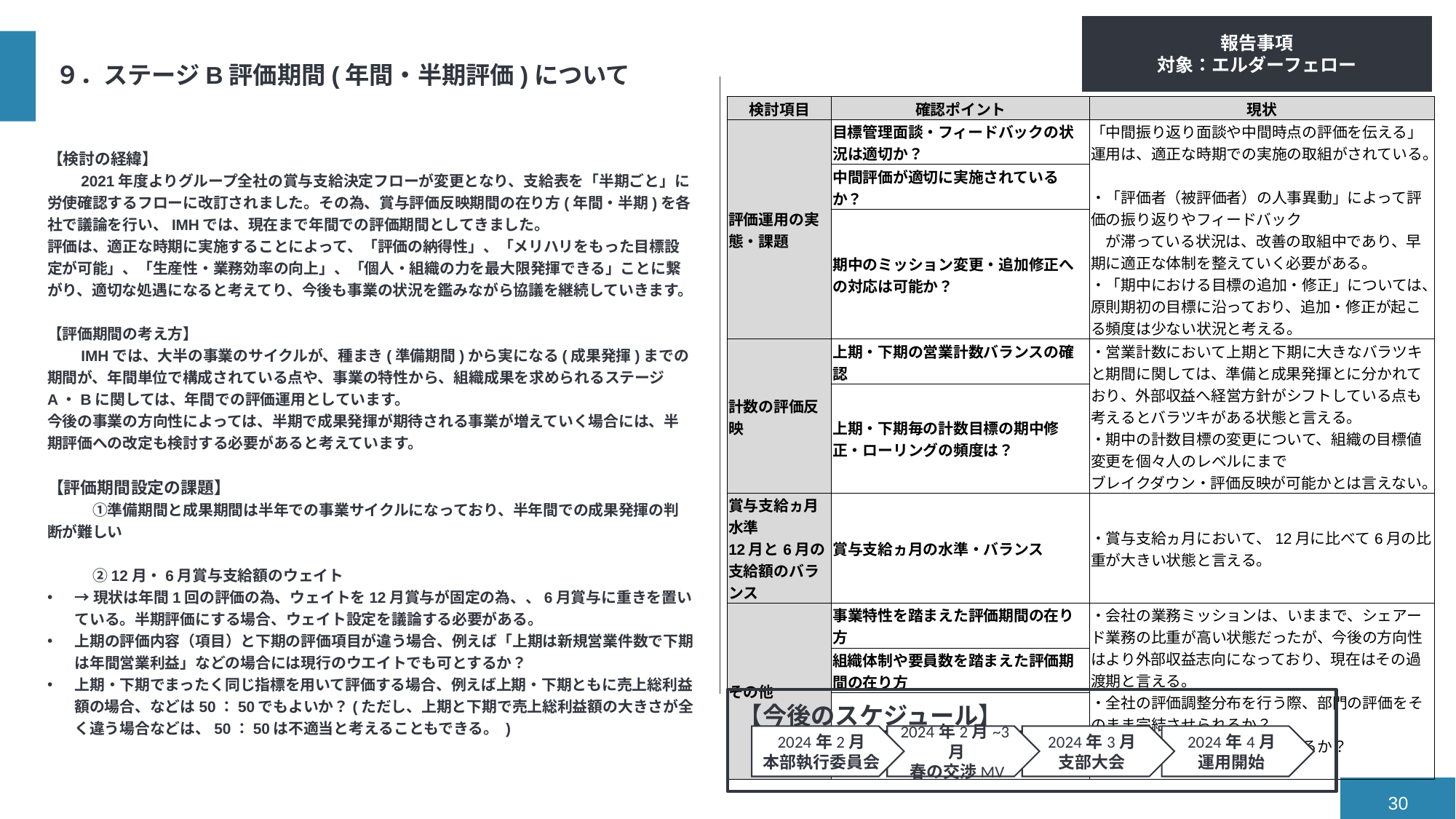

報告事項
対象：エルダーフェロー
# ９．ステージB評価期間(年間・半期評価)について
| 検討項目 | 確認ポイント | 現状 |
| --- | --- | --- |
| 評価運用の実態・課題 | 目標管理面談・フィードバックの状況は適切か？ | 「中間振り返り面談や中間時点の評価を伝える」運用は、適正な時期での実施の取組がされている。 ・「評価者（被評価者）の人事異動」によって評価の振り返りやフィードバック 　が滞っている状況は、改善の取組中であり、早期に適正な体制を整えていく必要がある。 ・「期中における目標の追加・修正」については、原則期初の目標に沿っており、追加・修正が起こる頻度は少ない状況と考える。 |
|  | 中間評価が適切に実施されているか？ |  |
|  | 期中のミッション変更・追加修正への対応は可能か？ |  |
| 計数の評価反映 | 上期・下期の営業計数バランスの確認 | ・営業計数において上期と下期に大きなバラツキと期間に関しては、準備と成果発揮とに分かれており、外部収益へ経営方針がシフトしている点も考えるとバラツキがある状態と言える。 ・期中の計数目標の変更について、組織の目標値変更を個々人のレベルにまで ブレイクダウン・評価反映が可能かとは言えない。 |
|  | 上期・下期毎の計数目標の期中修正・ローリングの頻度は？ |  |
| 賞与支給ヵ月水準 12月と6月の支給額のバランス | 賞与支給ヵ月の水準・バランス | ・賞与支給ヵ月において、12月に比べて6月の比重が大きい状態と言える。 |
| その他 | 事業特性を踏まえた評価期間の在り方 | ・会社の業務ミッションは、いままで、シェアード業務の比重が高い状態だったが、今後の方向性はより外部収益志向になっており、現在はその過渡期と言える。 ・全社の評価調整分布を行う際、部門の評価をそのまま完結させられるか？ 　それとも全社の調整が発生するか？ |
|  | 組織体制や要員数を踏まえた評価期間の在り方 |  |
|  | 自社の評価制度全体の整合性 |  |

【検討の経緯】
　　2021年度よりグループ全社の賞与支給決定フローが変更となり、支給表を「半期ごと」に労使確認するフローに改訂されました。その為、賞与評価反映期間の在り方(年間・半期)を各社で議論を行い、IMHでは、現在まで年間での評価期間としてきました。
評価は、適正な時期に実施することによって、「評価の納得性」、「メリハリをもった目標設定が可能」、「生産性・業務効率の向上」、「個人・組織の力を最大限発揮できる」ことに繋がり、適切な処遇になると考えてり、今後も事業の状況を鑑みながら協議を継続していきます。

【評価期間の考え方】
　　IMHでは、大半の事業のサイクルが、種まき(準備期間)から実になる(成果発揮)までの期間が、年間単位で構成されている点や、事業の特性から、組織成果を求められるステージA・Bに関しては、年間での評価運用としています。
今後の事業の方向性によっては、半期で成果発揮が期待される事業が増えていく場合には、半期評価への改定も検討する必要があると考えています。

【評価期間設定の課題】
　　　①準備期間と成果期間は半年での事業サイクルになっており、半年間での成果発揮の判断が難しい

　　　②12月・6月賞与支給額のウェイト
→現状は年間1回の評価の為、ウェイトを12月賞与が固定の為、、6月賞与に重きを置いている。半期評価にする場合、ウェイト設定を議論する必要がある。
上期の評価内容（項目）と下期の評価項目が違う場合、例えば「上期は新規営業件数で下期は年間営業利益」などの場合には現行のウエイトでも可とするか？
上期・下期でまったく同じ指標を用いて評価する場合、例えば上期・下期ともに売上総利益額の場合、などは50：50でもよいか？(ただし、上期と下期で売上総利益額の大きさが全く違う場合などは、50：50は不適当と考えることもできる。 )

【今後のスケジュール】
2024年2月
本部執行委員会
2024年3月
支部大会
2024年4月
運用開始
2024年2月~3月
春の交渉MV
30